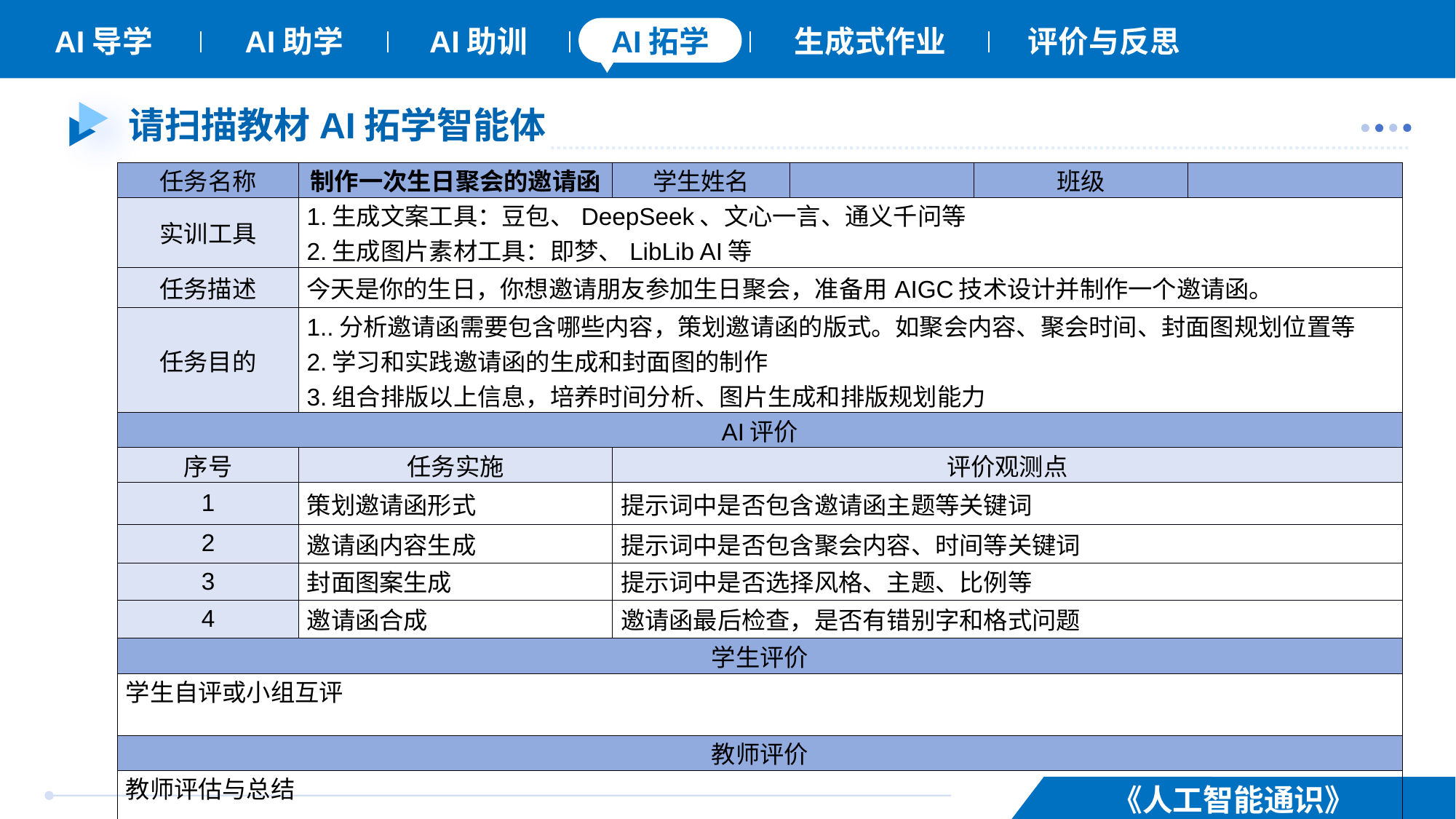

# 请扫描教材AI拓学智能体
| 任务名称 | 制作一次生日聚会的邀请函 | 学生姓名 |  | 班级 |  |
| --- | --- | --- | --- | --- | --- |
| 实训工具 | 1.生成文案工具：豆包、DeepSeek、文心一言、通义千问等 2.生成图片素材工具：即梦、LibLib AI等 |  |  |  |  |
| 任务描述 | 今天是你的生日，你想邀请朋友参加生日聚会，准备用AIGC技术设计并制作一个邀请函。 |  |  |  |  |
| 任务目的 | 1..分析邀请函需要包含哪些内容，策划邀请函的版式。如聚会内容、聚会时间、封面图规划位置等 2.学习和实践邀请函的生成和封面图的制作 3.组合排版以上信息，培养时间分析、图片生成和排版规划能力 |  |  |  |  |
| AI评价 |  |  |  |  |  |
| 序号 | 任务实施 | 评价观测点 |  |  |  |
| 1 | 策划邀请函形式 | 提示词中是否包含邀请函主题等关键词 |  |  |  |
| 2 | 邀请函内容生成 | 提示词中是否包含聚会内容、时间等关键词 |  |  |  |
| 3 | 封面图案生成 | 提示词中是否选择风格、主题、比例等 |  |  |  |
| 4 | 邀请函合成 | 邀请函最后检查，是否有错别字和格式问题 |  |  |  |
| 学生评价 |  |  |  |  |  |
| 学生自评或小组互评 |  |  |  |  |  |
| 教师评价 |  |  |  |  |  |
| 教师评估与总结 |  |  |  |  |  |